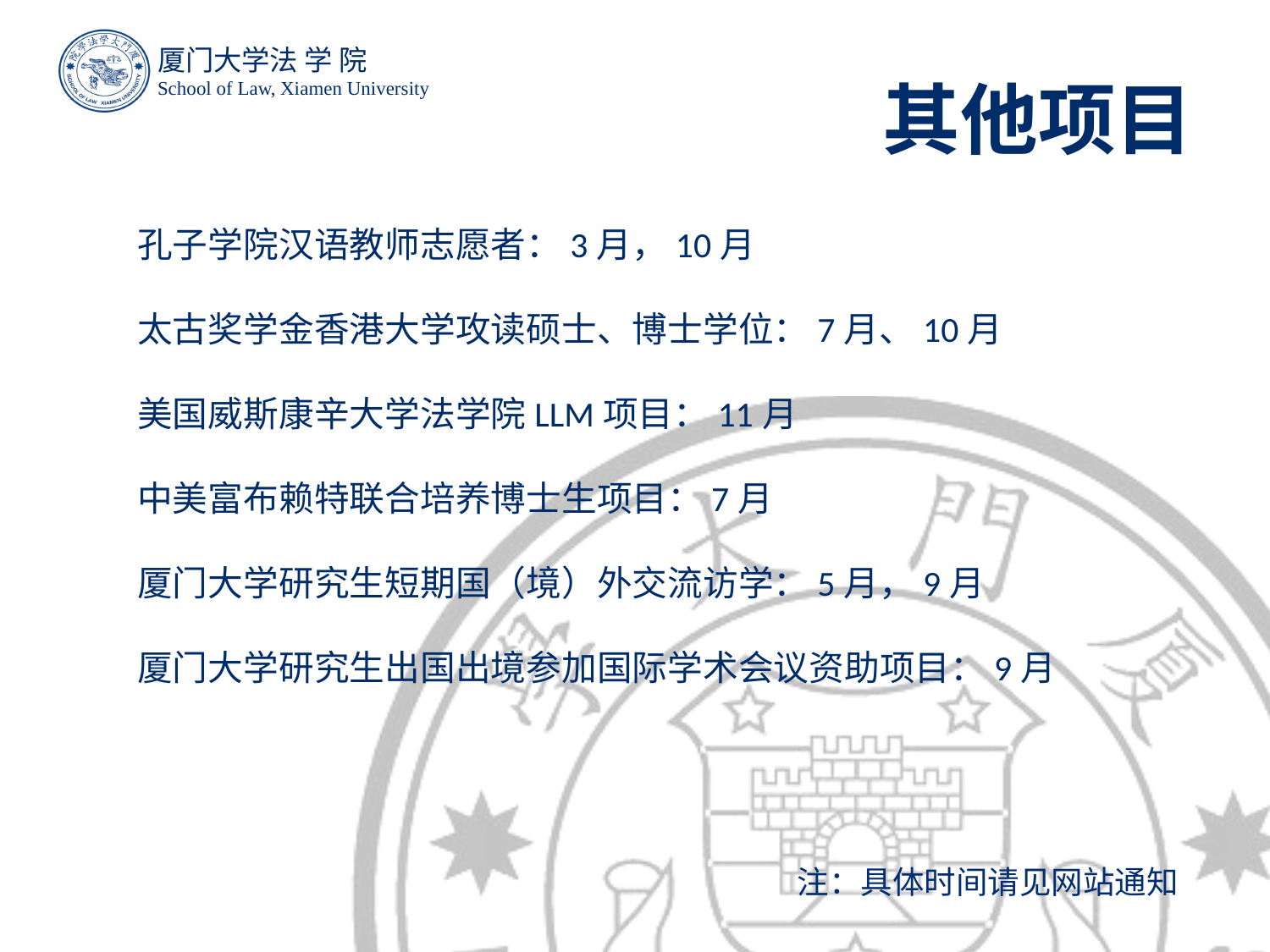

# 其他项目
孔子学院汉语教师志愿者：3月，10月

太古奖学金香港大学攻读硕士、博士学位：7月、10月

美国威斯康辛大学法学院LLM项目：11月

中美富布赖特联合培养博士生项目：7月

厦门大学研究生短期国（境）外交流访学：5月，9月

厦门大学研究生出国出境参加国际学术会议资助项目：9月

注：具体时间请见网站通知